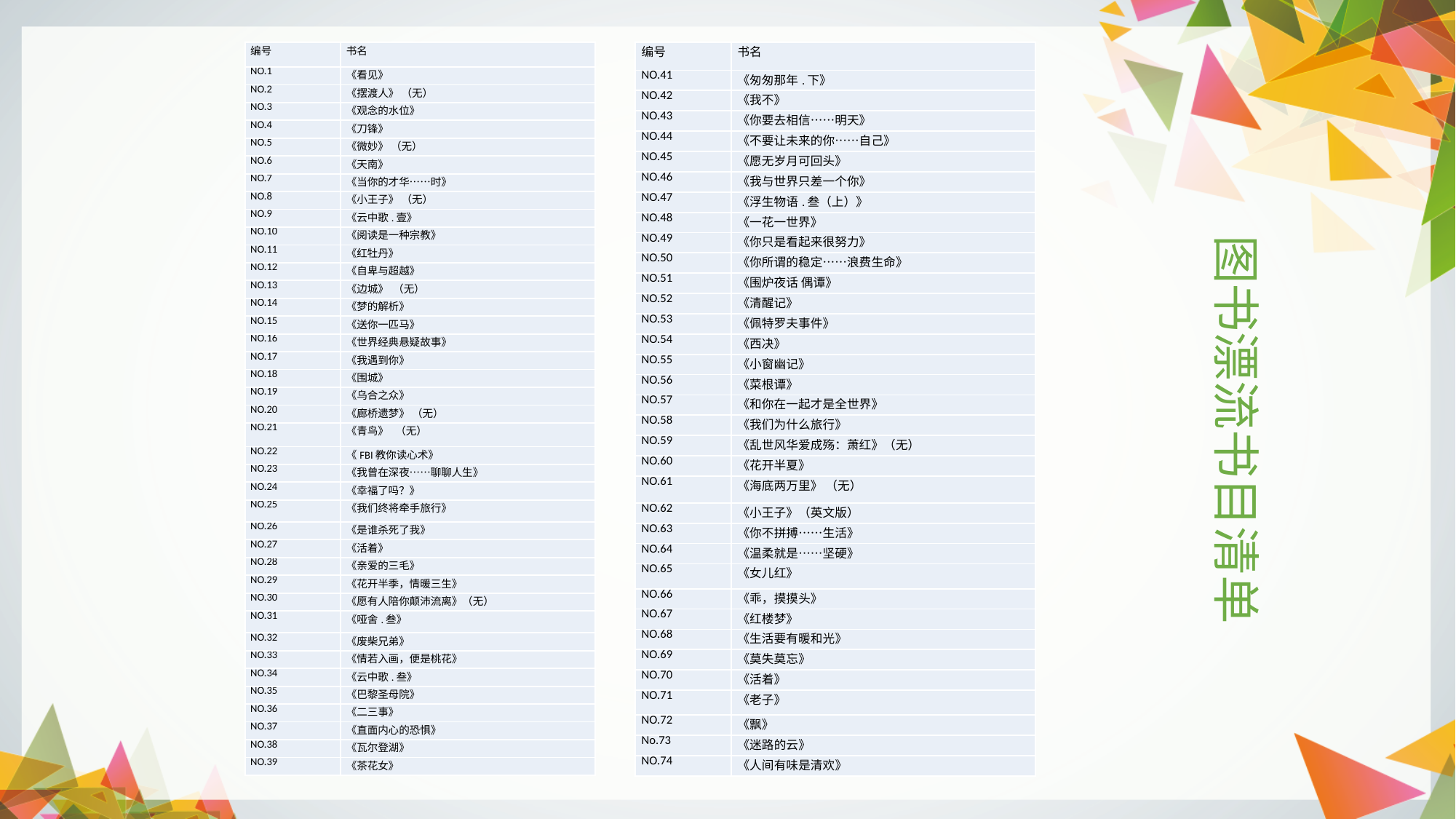

| 编号 | 书名 |
| --- | --- |
| NO.1 | 《看见》 |
| NO.2 | 《摆渡人》 （无） |
| NO.3 | 《观念的水位》 |
| NO.4 | 《刀锋》 |
| NO.5 | 《微妙》 （无） |
| NO.6 | 《天南》 |
| NO.7 | 《当你的才华……时》 |
| NO.8 | 《小王子》 （无） |
| NO.9 | 《云中歌.壹》 |
| NO.10 | 《阅读是一种宗教》 |
| NO.11 | 《红牡丹》 |
| NO.12 | 《自卑与超越》 |
| NO.13 | 《边城》 （无） |
| NO.14 | 《梦的解析》 |
| NO.15 | 《送你一匹马》 |
| NO.16 | 《世界经典悬疑故事》 |
| NO.17 | 《我遇到你》 |
| NO.18 | 《围城》 |
| NO.19 | 《乌合之众》 |
| NO.20 | 《廊桥遗梦》 （无） |
| NO.21 | 《青鸟》 （无） |
| NO.22 | 《FBI教你读心术》 |
| NO.23 | 《我曾在深夜……聊聊人生》 |
| NO.24 | 《幸福了吗？》 |
| NO.25 | 《我们终将牵手旅行》 |
| NO.26 | 《是谁杀死了我》 |
| NO.27 | 《活着》 |
| NO.28 | 《亲爱的三毛》 |
| NO.29 | 《花开半季，情暖三生》 |
| NO.30 | 《愿有人陪你颠沛流离》（无） |
| NO.31 | 《哑舍.叁》 |
| NO.32 | 《废柴兄弟》 |
| NO.33 | 《情若入画，便是桃花》 |
| NO.34 | 《云中歌.叁》 |
| NO.35 | 《巴黎圣母院》 |
| NO.36 | 《二三事》 |
| NO.37 | 《直面内心的恐惧》 |
| NO.38 | 《瓦尔登湖》 |
| NO.39 | 《茶花女》 |
| 编号 | 书名 |
| --- | --- |
| NO.41 | 《匆匆那年.下》 |
| NO.42 | 《我不》 |
| NO.43 | 《你要去相信……明天》 |
| NO.44 | 《不要让未来的你……自己》 |
| NO.45 | 《愿无岁月可回头》 |
| NO.46 | 《我与世界只差一个你》 |
| NO.47 | 《浮生物语.叁（上）》 |
| NO.48 | 《一花一世界》 |
| NO.49 | 《你只是看起来很努力》 |
| NO.50 | 《你所谓的稳定……浪费生命》 |
| NO.51 | 《围炉夜话 偶谭》 |
| NO.52 | 《清醒记》 |
| NO.53 | 《佩特罗夫事件》 |
| NO.54 | 《西决》 |
| NO.55 | 《小窗幽记》 |
| NO.56 | 《菜根谭》 |
| NO.57 | 《和你在一起才是全世界》 |
| NO.58 | 《我们为什么旅行》 |
| NO.59 | 《乱世风华爱成殇：萧红》（无） |
| NO.60 | 《花开半夏》 |
| NO.61 | 《海底两万里》 （无） |
| NO.62 | 《小王子》（英文版） |
| NO.63 | 《你不拼搏……生活》 |
| NO.64 | 《温柔就是……坚硬》 |
| NO.65 | 《女儿红》 |
| NO.66 | 《乖，摸摸头》 |
| NO.67 | 《红楼梦》 |
| NO.68 | 《生活要有暖和光》 |
| NO.69 | 《莫失莫忘》 |
| NO.70 | 《活着》 |
| NO.71 | 《老子》 |
| NO.72 | 《飘》 |
| No.73 | 《迷路的云》 |
| NO.74 | 《人间有味是清欢》 |
图书漂流书目清单